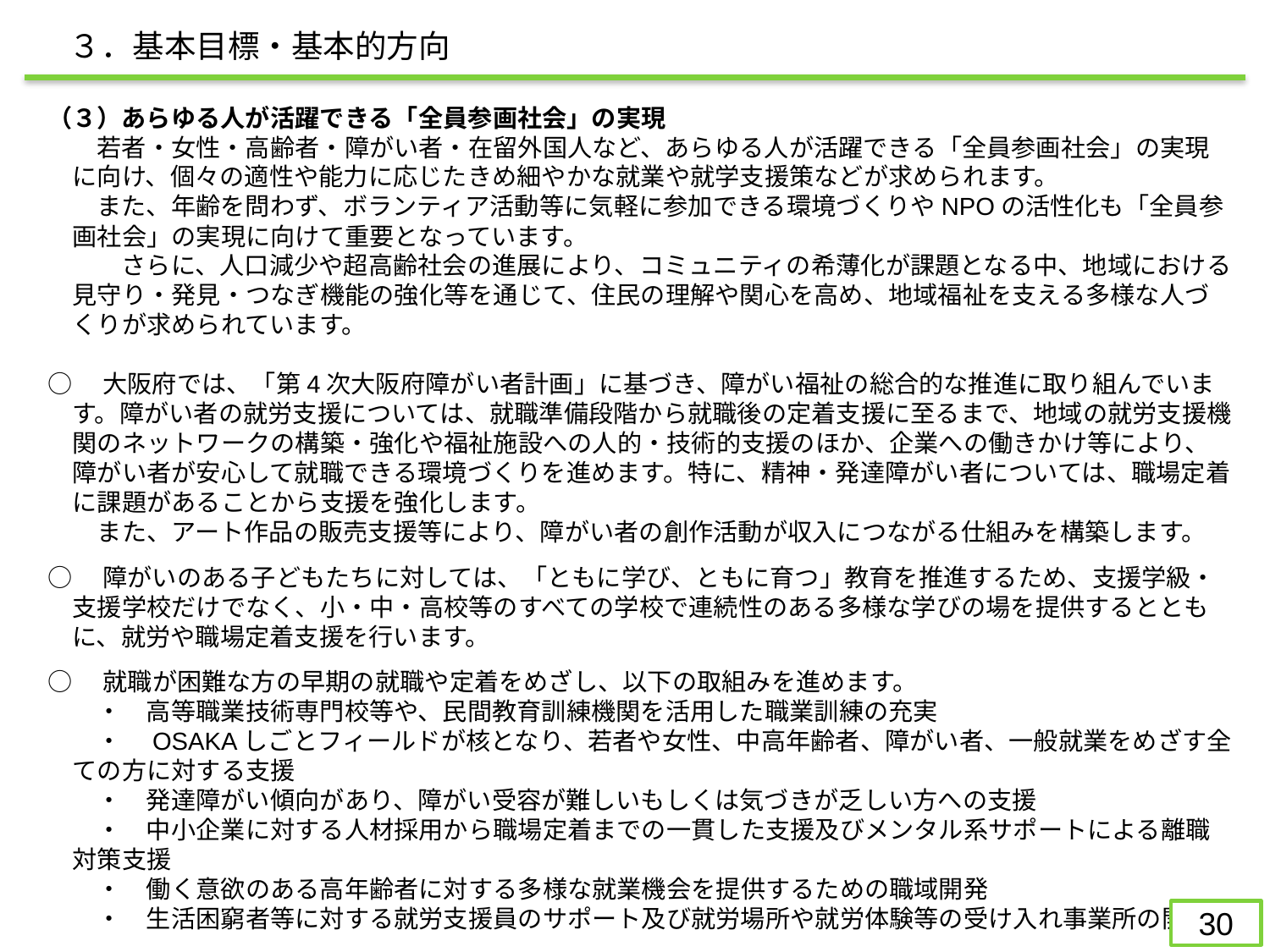

３．基本目標・基本的方向
（３）あらゆる人が活躍できる「全員参画社会」の実現
　　若者・女性・高齢者・障がい者・在留外国人など、あらゆる人が活躍できる「全員参画社会」の実現に向け、個々の適性や能力に応じたきめ細やかな就業や就学支援策などが求められます。
　　また、年齢を問わず、ボランティア活動等に気軽に参加できる環境づくりやNPOの活性化も「全員参画社会」の実現に向けて重要となっています。
　　　さらに、人口減少や超高齢社会の進展により、コミュニティの希薄化が課題となる中、地域における見守り・発見・つなぎ機能の強化等を通じて、住民の理解や関心を高め、地域福祉を支える多様な人づくりが求められています。

○　大阪府では、「第4次大阪府障がい者計画」に基づき、障がい福祉の総合的な推進に取り組んでいます。障がい者の就労支援については、就職準備段階から就職後の定着支援に至るまで、地域の就労支援機関のネットワークの構築・強化や福祉施設への人的・技術的支援のほか、企業への働きかけ等により、障がい者が安心して就職できる環境づくりを進めます。特に、精神・発達障がい者については、職場定着に課題があることから支援を強化します。
　また、アート作品の販売支援等により、障がい者の創作活動が収入につながる仕組みを構築します。

○　障がいのある子どもたちに対しては、「ともに学び、ともに育つ」教育を推進するため、支援学級・支援学校だけでなく、小・中・高校等のすべての学校で連続性のある多様な学びの場を提供するとともに、就労や職場定着支援を行います。

○　就職が困難な方の早期の就職や定着をめざし、以下の取組みを進めます。
　　・　高等職業技術専門校等や、民間教育訓練機関を活用した職業訓練の充実
　　・　OSAKAしごとフィールドが核となり、若者や女性、中高年齢者、障がい者、一般就業をめざす全ての方に対する支援
　　・　発達障がい傾向があり、障がい受容が難しいもしくは気づきが乏しい方への支援
　　・　中小企業に対する人材採用から職場定着までの一貫した支援及びメンタル系サポートによる離職対策支援
　　・　働く意欲のある高年齢者に対する多様な就業機会を提供するための職域開発
　　・　生活困窮者等に対する就労支援員のサポート及び就労場所や就労体験等の受け入れ事業所の開拓

○　働く意欲のある高齢者に対する多様な就業機会を提供するための職域開拓を進めます。
　　・　高齢者が持つ優れた技術・経験に着目した職域開拓
　　・　高齢者の特性に着目した職域開拓

　※　若者は①（1）、 女性は①（2）、高齢者は③（2）にも記載しています。
30